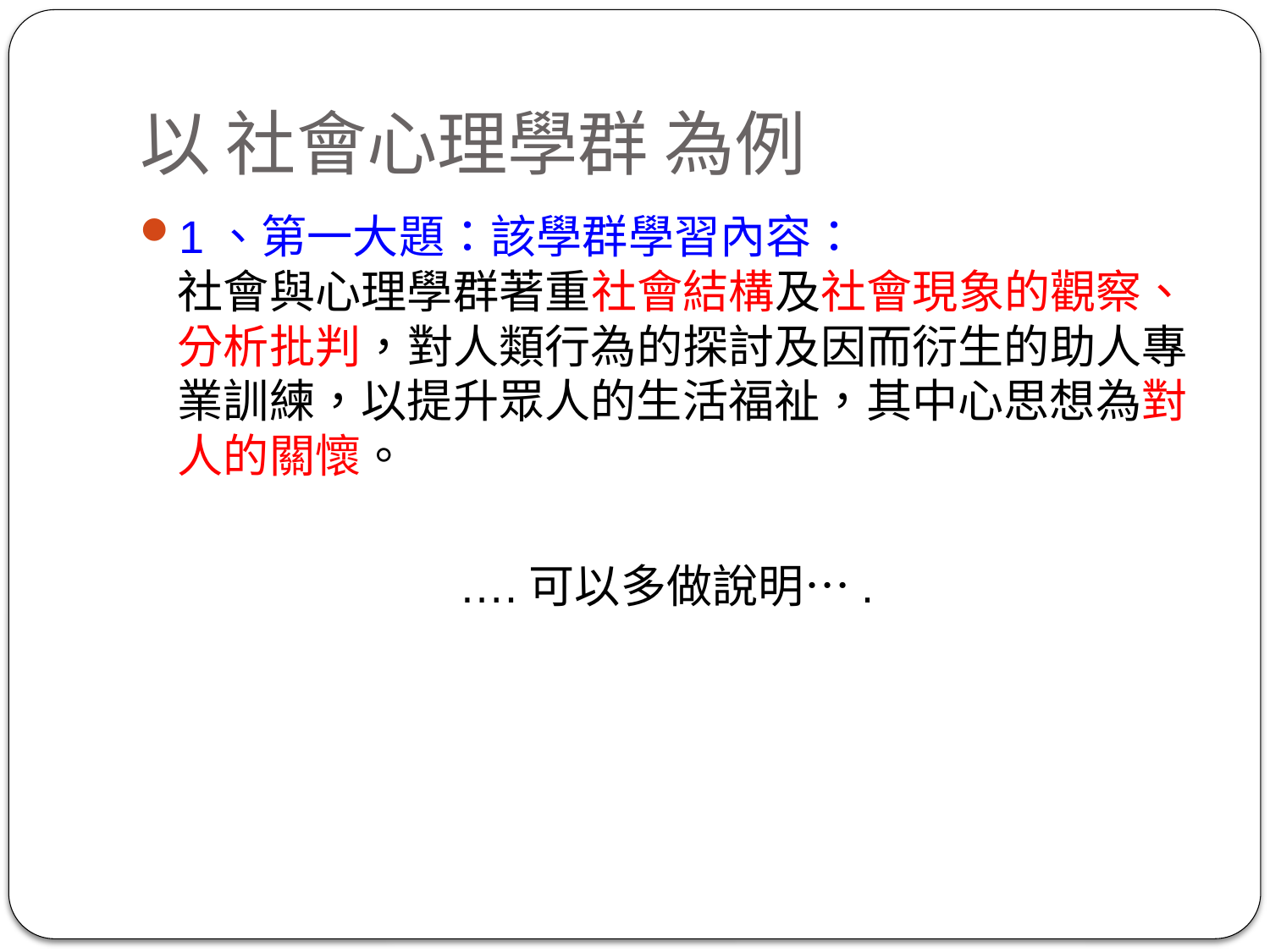

# 以 社會心理學群 為例
1、第一大題：該學群學習內容：
社會與心理學群著重社會結構及社會現象的觀察、分析批判，對人類行為的探討及因而衍生的助人專業訓練，以提升眾人的生活福祉，其中心思想為對人的關懷。

….可以多做說明….